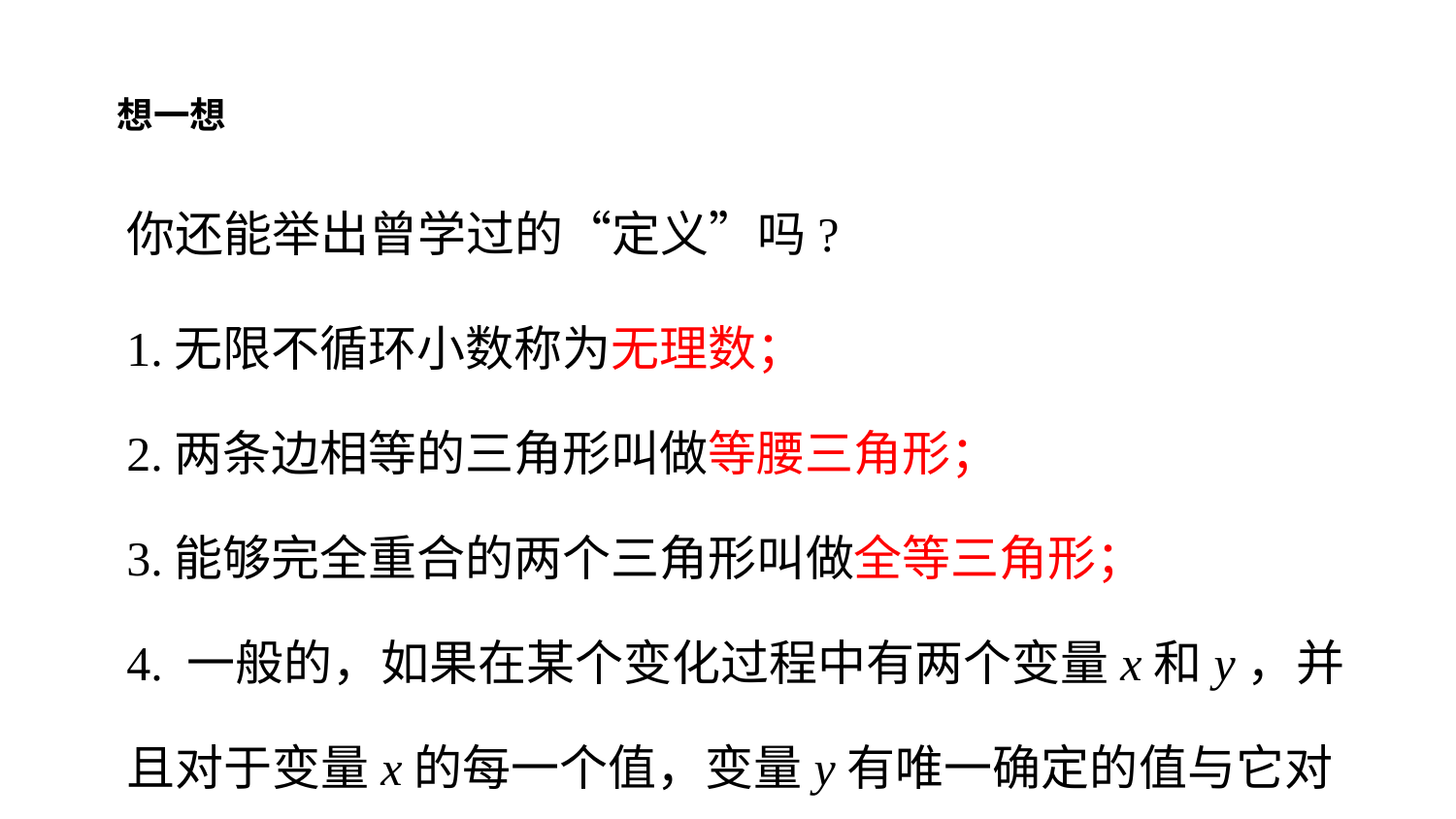

想一想
你还能举出曾学过的“定义”吗?
1.无限不循环小数称为无理数；
2.两条边相等的三角形叫做等腰三角形；
3.能够完全重合的两个三角形叫做全等三角形；
4. 一般的，如果在某个变化过程中有两个变量x和y，并且对于变量x的每一个值，变量y有唯一确定的值与它对应，那么我们称y是x的函数.